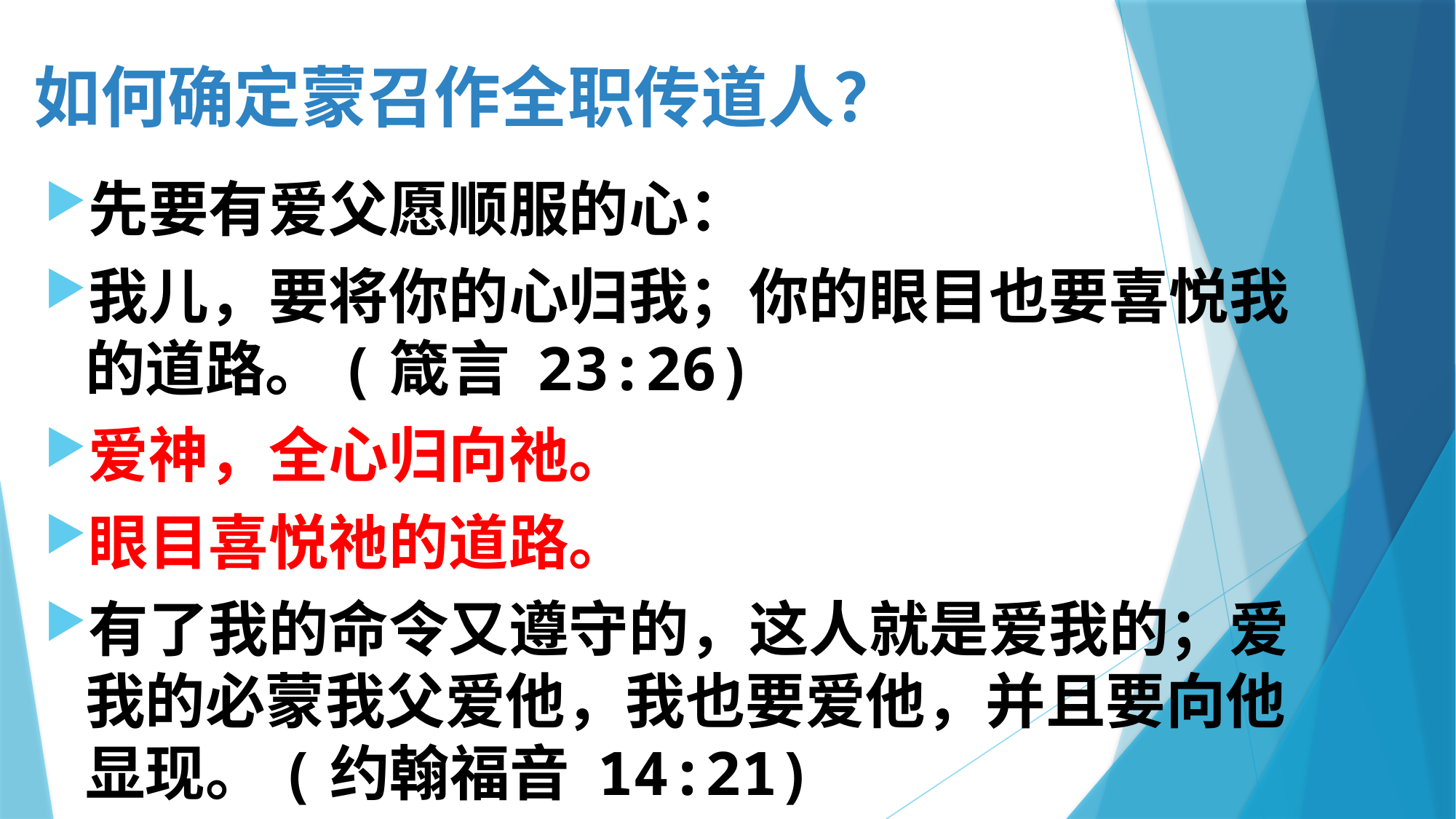

# 如何确定蒙召作全职传道人？
先要有爱父愿顺服的心：
我儿，要将你的心归我；你的眼目也要喜悦我的道路。(箴言 23:26)
爱神，全心归向祂。
眼目喜悦祂的道路。
有了我的命令又遵守的，这人就是爱我的；爱我的必蒙我父爱他，我也要爱他，并且要向他显现。(约翰福音 14:21)